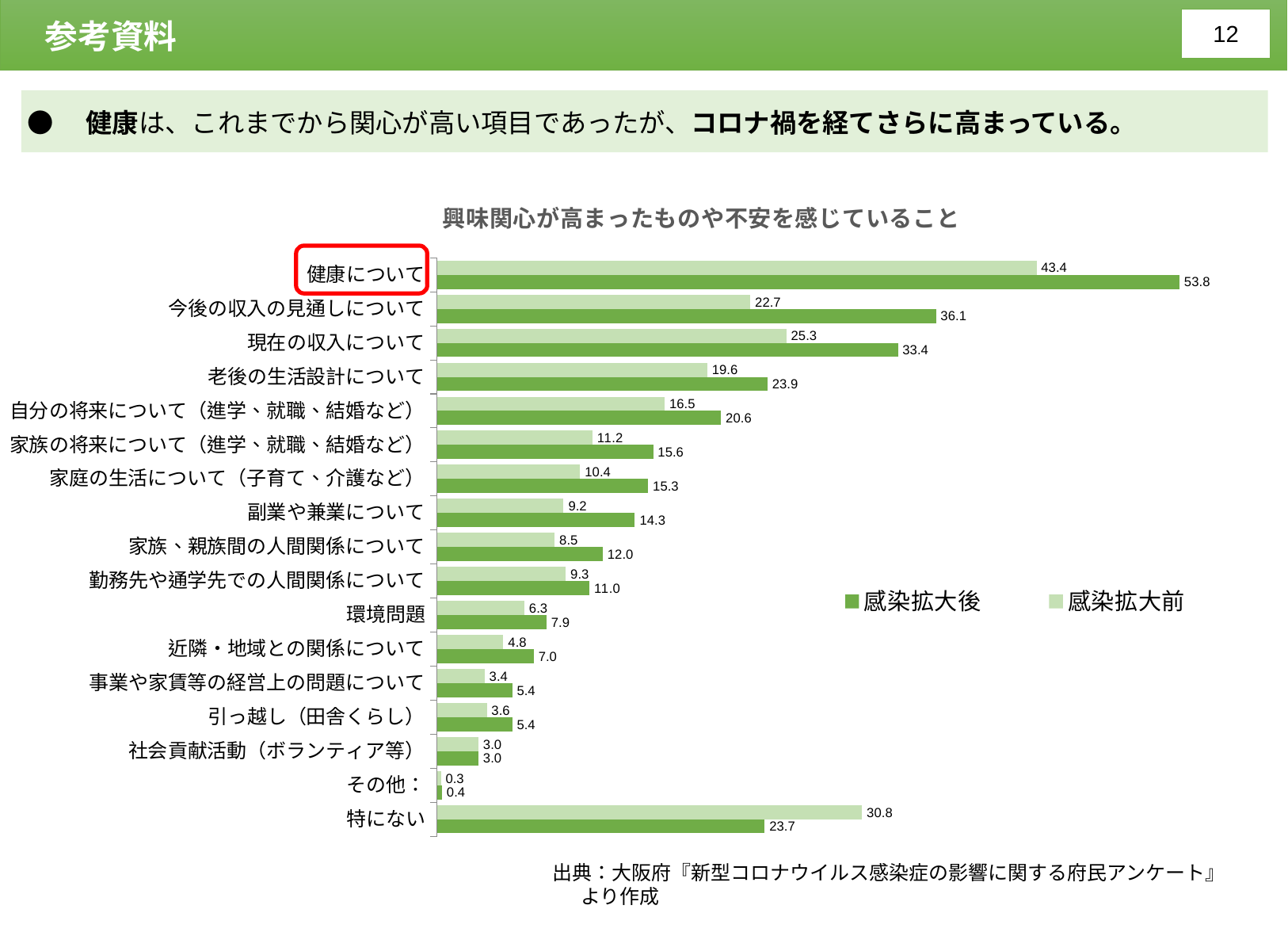

参考資料
 ●　健康は、これまでから関心が高い項目であったが、コロナ禍を経てさらに高まっている。

### Chart: 興味関心が高まったものや不安を感じていること

| Category |  |  |
|---|---|---|
| 健康について | 43.4 | 53.76 |
| 今後の収入の見通しについて | 22.68 | 36.12 |
| 現在の収入について | 25.28 | 33.36 |
| 老後の生活設計について | 19.56 | 23.92 |
| 自分の将来について（進学、就職、結婚など） | 16.48 | 20.56 |
| 家族の将来について（進学、就職、結婚など） | 11.24 | 15.64 |
| 家庭の生活について（子育て、介護など） | 10.36 | 15.28 |
| 副業や兼業について | 9.16 | 14.32 |
| 家族、親族間の人間関係について | 8.52 | 12.0 |
| 勤務先や通学先での人間関係について | 9.32 | 11.04 |
| 環境問題 | 6.32 | 7.92 |
| 近隣・地域との関係について | 4.8 | 7.0 |
| 事業や家賃等の経営上の問題について | 3.44 | 5.44 |
| 引っ越し（田舎くらし） | 3.6 | 5.44 |
| 社会貢献活動（ボランティア等） | 3.0 | 3.0 |
| その他： | 0.28 | 0.36 |
| 特にない | 30.76 | 23.72 |
出典：大阪府『新型コロナウイルス感染症の影響に関する府民アンケート』より作成